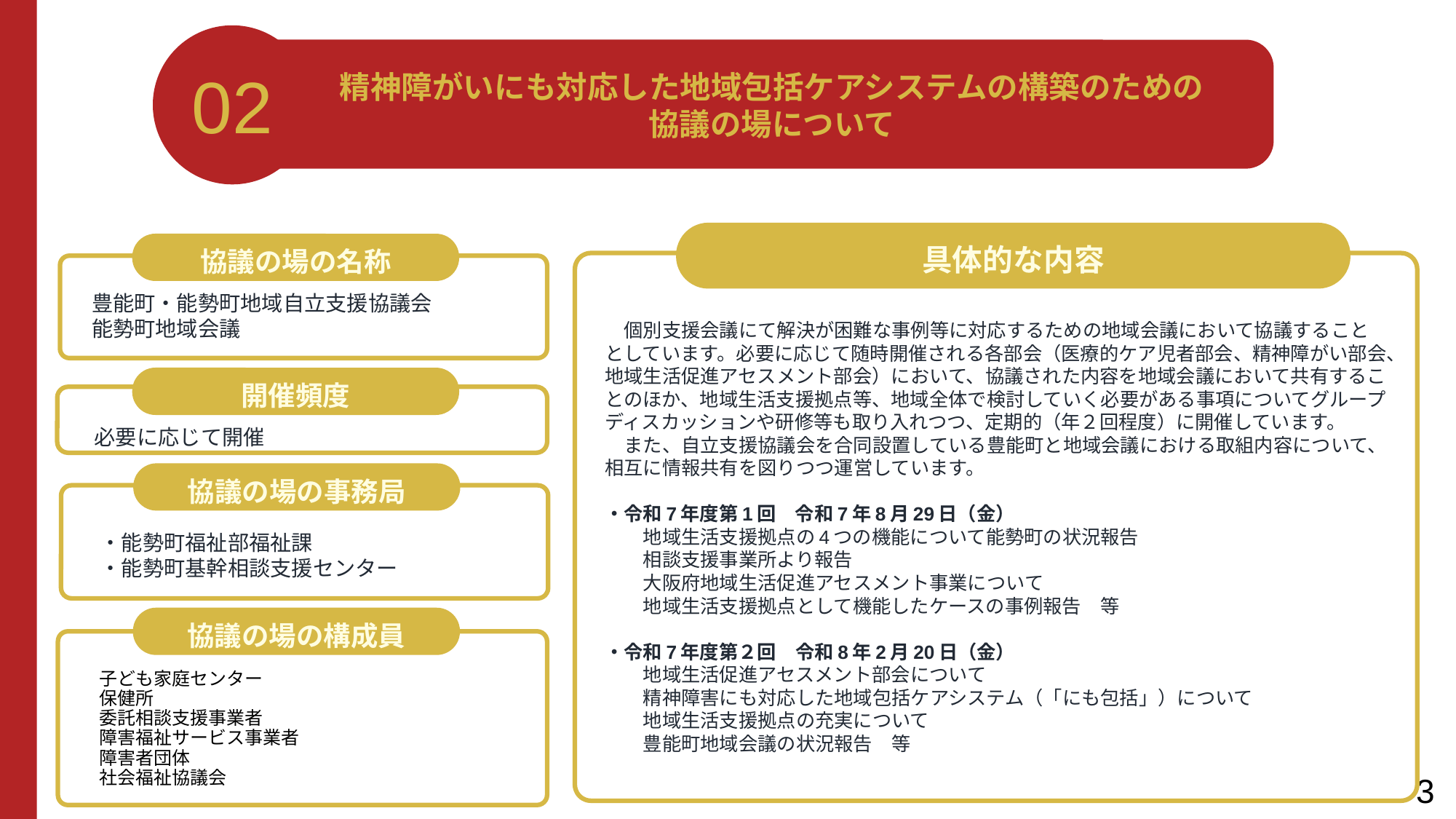

02

精神障がいにも対応した地域包括ケアシステムの構築のための
協議の場について
具体的な内容
協議の場の名称

豊能町・能勢町地域自立支援協議会
能勢町地域会議

　個別支援会議にて解決が困難な事例等に対応するための地域会議において協議することとしています。必要に応じて随時開催される各部会（医療的ケア児者部会、精神障がい部会、地域生活促進アセスメント部会）において、協議された内容を地域会議において共有することのほか、地域生活支援拠点等、地域全体で検討していく必要がある事項についてグループディスカッションや研修等も取り入れつつ、定期的（年２回程度）に開催しています。
　また、自立支援協議会を合同設置している豊能町と地域会議における取組内容について、相互に情報共有を図りつつ運営しています。

・令和7年度第1回　令和7年8月29日（金）
　　地域生活支援拠点の4つの機能について能勢町の状況報告
　　相談支援事業所より報告
　　大阪府地域生活促進アセスメント事業について
　　地域生活支援拠点として機能したケースの事例報告　等

・令和7年度第２回　令和8年2月20日（金）
　　地域生活促進アセスメント部会について
　　精神障害にも対応した地域包括ケアシステム（「にも包括」）について
　　地域生活支援拠点の充実について
　　豊能町地域会議の状況報告　等

開催頻度

必要に応じて開催
協議の場の事務局

・能勢町福祉部福祉課
・能勢町基幹相談支援センター
協議の場の構成員

子ども家庭センター
保健所
委託相談支援事業者
障害福祉サービス事業者
障害者団体
社会福祉協議会